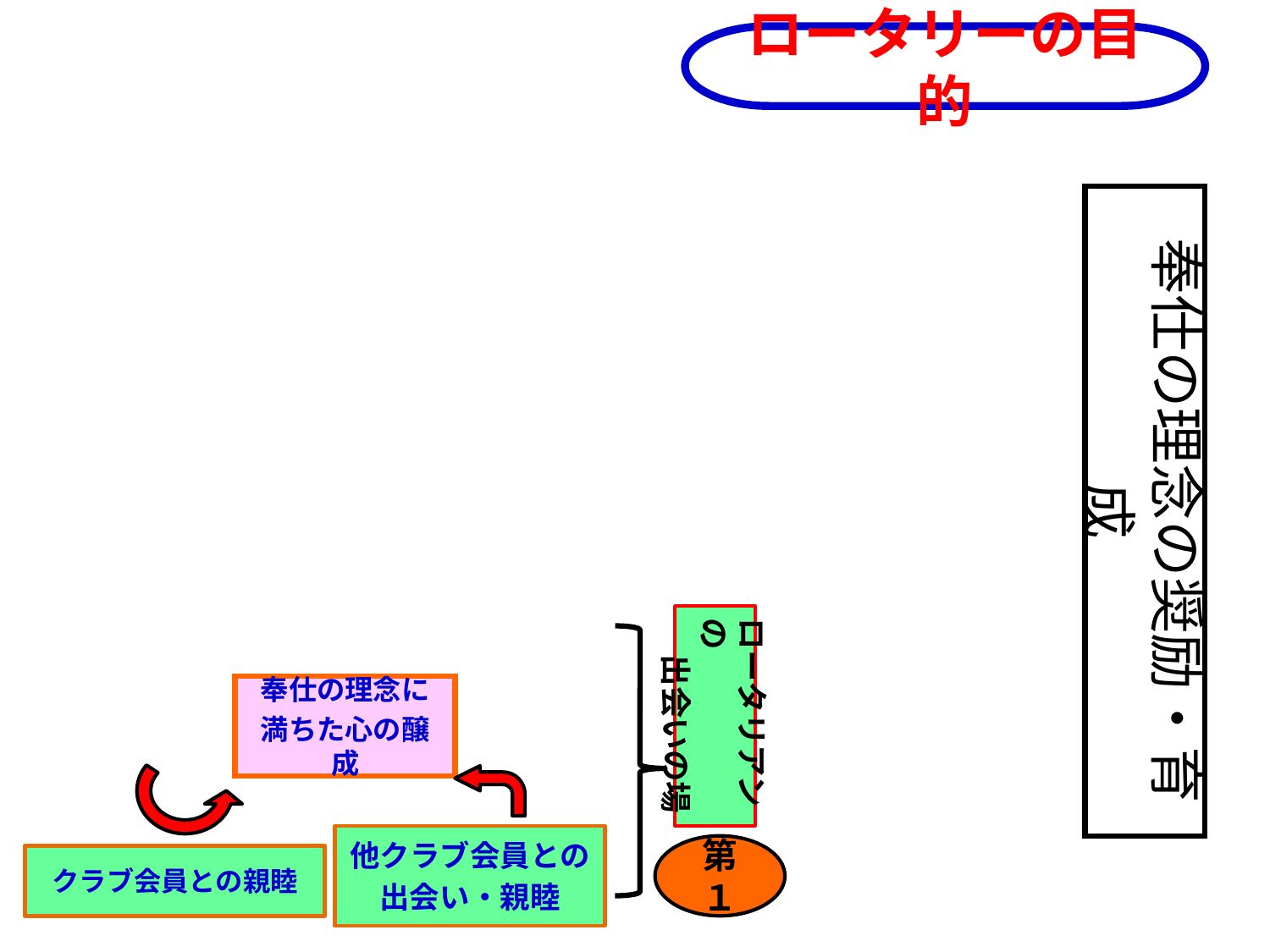

ロータリーの目的
 奉仕の理念の奨励・育成

ロータリアンの
   出会いの場

奉仕の理念に
満ちた心の醸成

他クラブ会員との
出会い・親睦
第１
クラブ会員との親睦